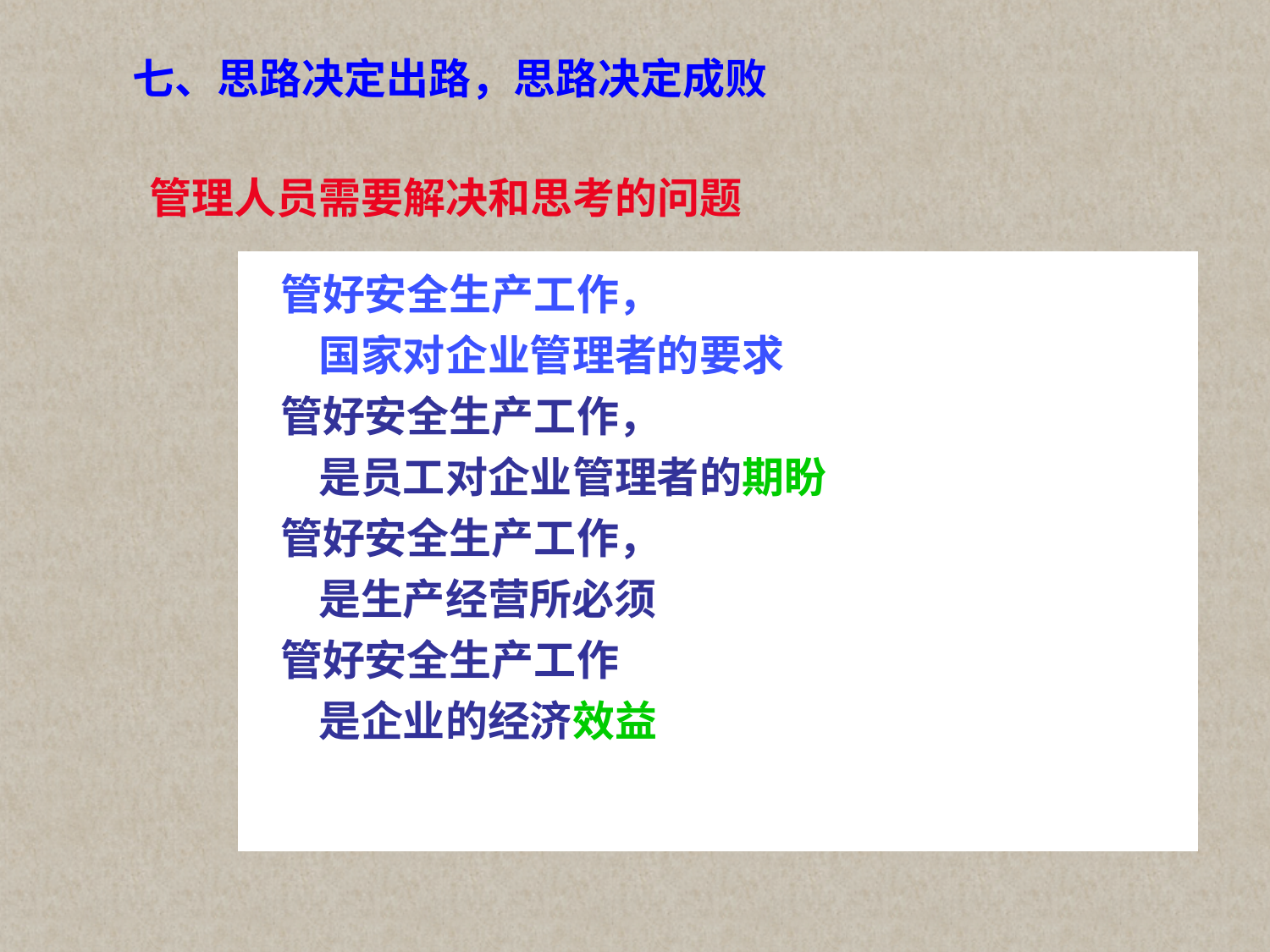

七、思路决定出路，思路决定成败
管理人员需要解决和思考的问题
  管好安全生产工作，
      国家对企业管理者的要求
  管好安全生产工作，
      是员工对企业管理者的期盼
  管好安全生产工作，
      是生产经营所必须
  管好安全生产工作
      是企业的经济效益